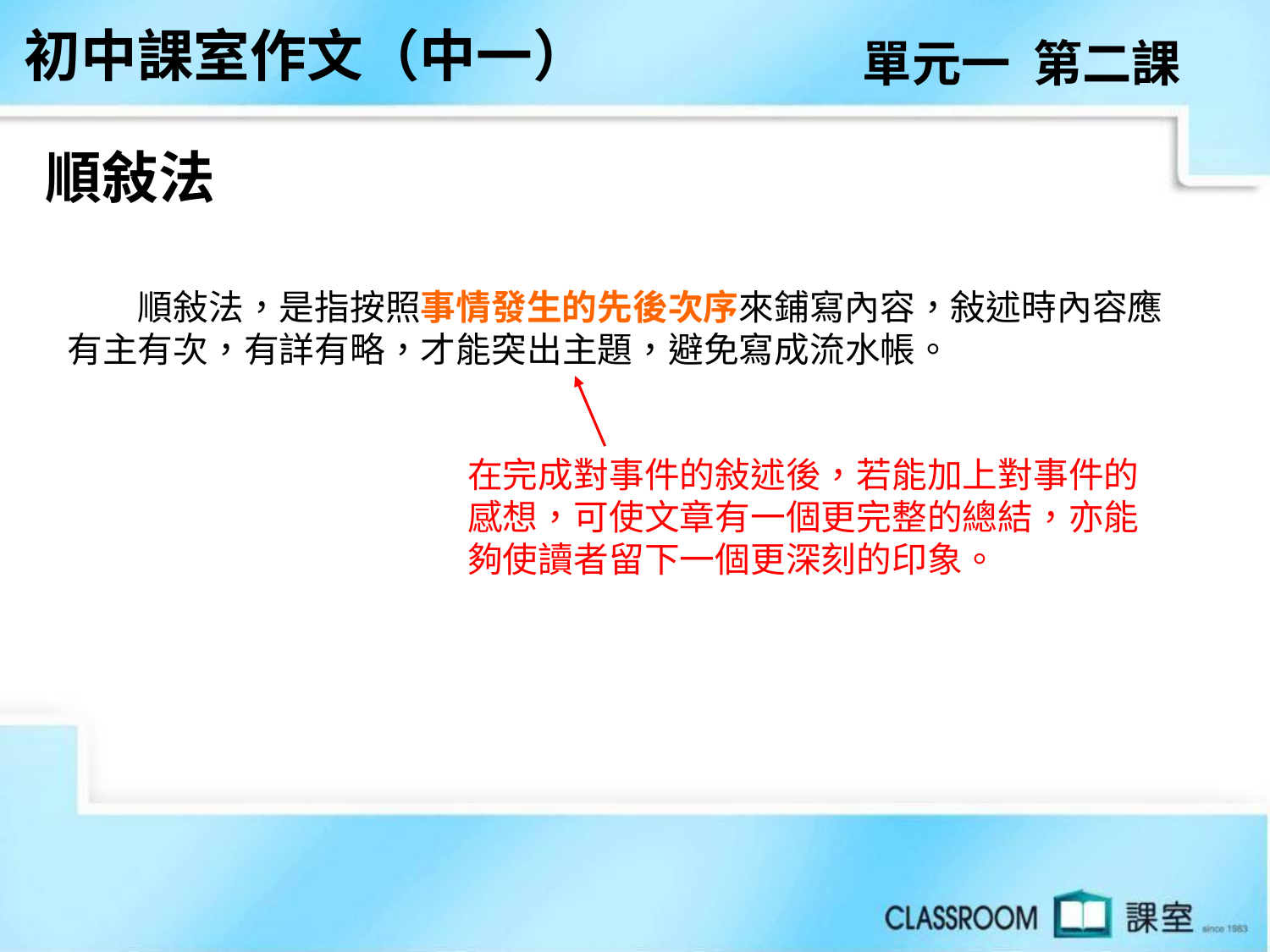

初中課室作文（中一）
單元一  第二課
順敍法
　　順敍法，是指按照事情發生的先後次序來鋪寫內容，敍述時內容應有主有次，有詳有略，才能突出主題，避免寫成流水帳。

在完成對事件的敍述後，若能加上對事件的感想，可使文章有一個更完整的總結，亦能夠使讀者留下一個更深刻的印象。